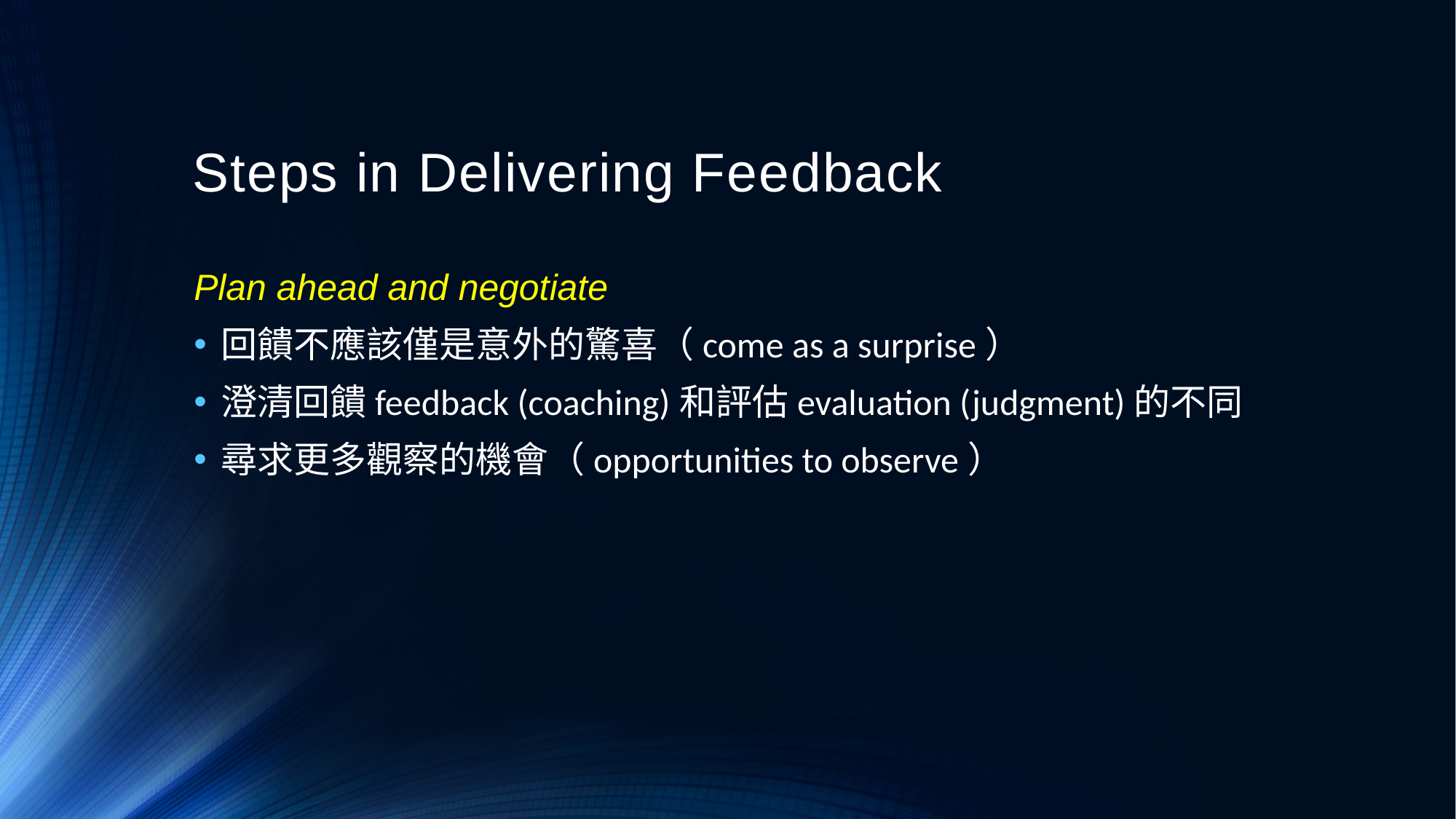

# Steps in Delivering Feedback
Plan ahead and negotiate
回饋不應該僅是意外的驚喜（come as a surprise）
澄清回饋feedback (coaching)和評估evaluation (judgment)的不同
尋求更多觀察的機會（opportunities to observe）